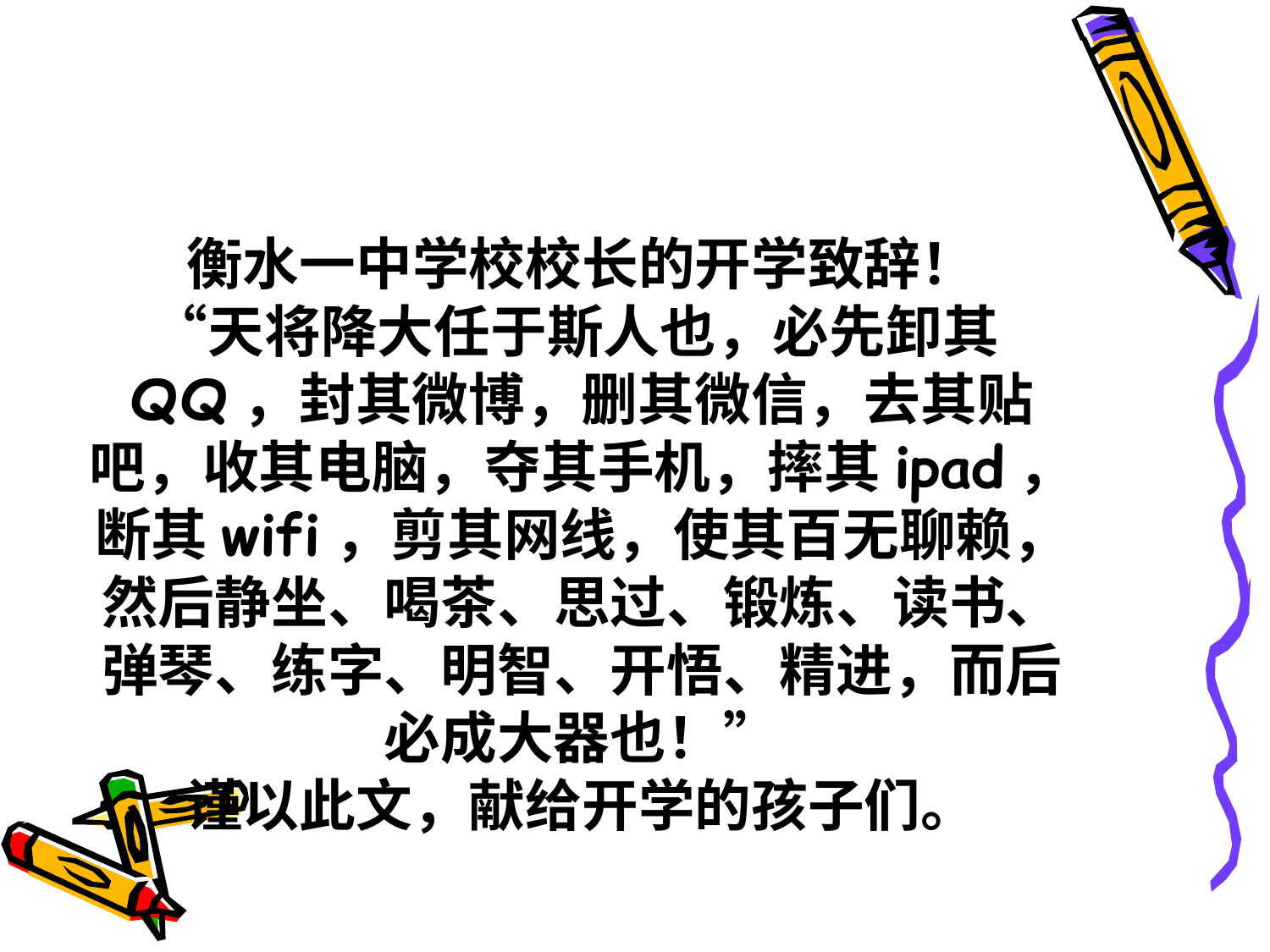

衡水一中学校校长的开学致辞！
“天将降大任于斯人也，必先卸其QQ，封其微博，删其微信，去其贴吧，收其电脑，夺其手机，摔其ipad，断其wifi，剪其网线，使其百无聊赖，然后静坐、喝茶、思过、锻炼、读书、弹琴、练字、明智、开悟、精进，而后必成大器也！”
谨以此文，献给开学的孩子们。